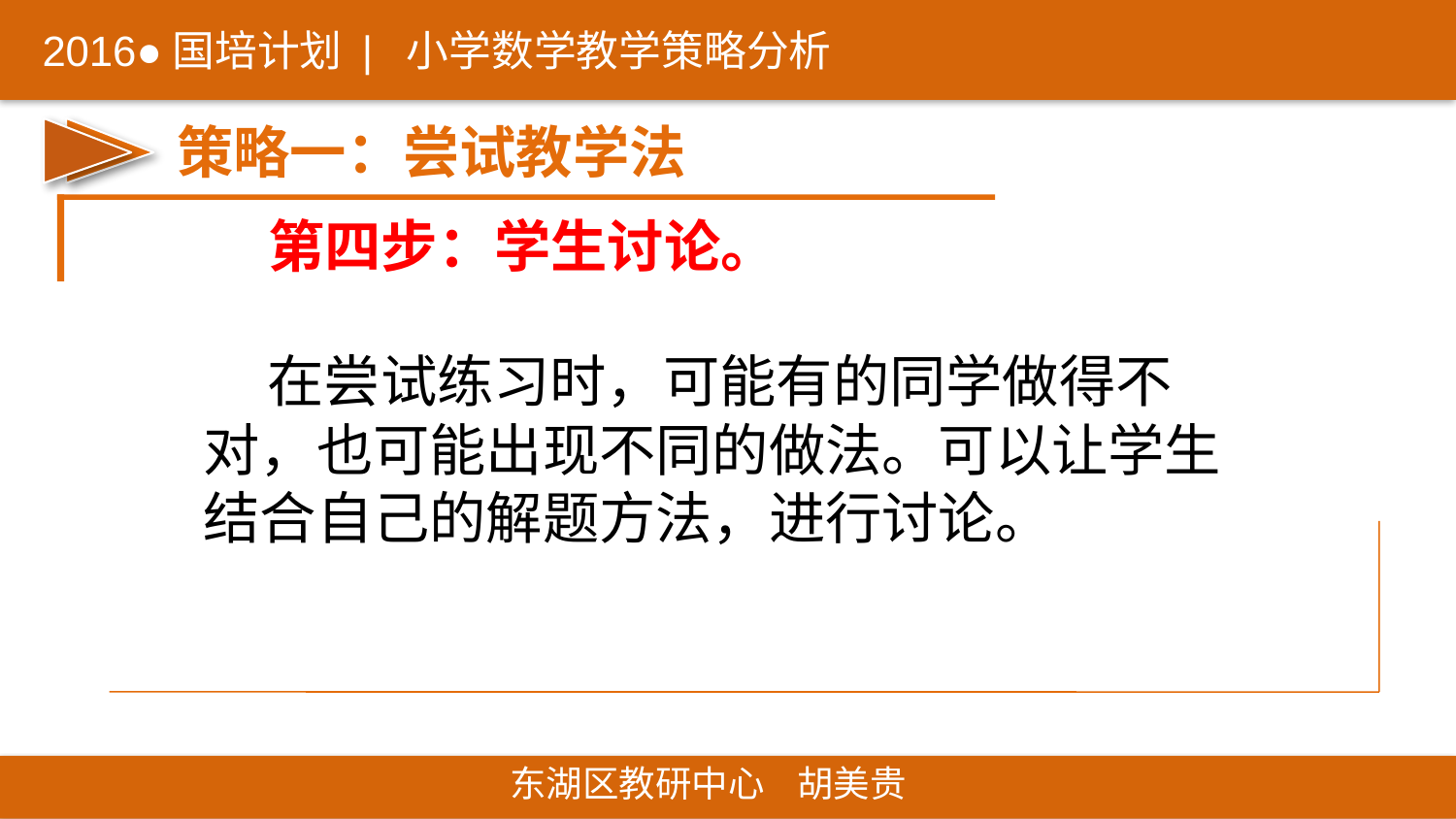

第四步：学生讨论。

    在尝试练习时，可能有的同学做得不对，也可能出现不同的做法。可以让学生结合自己的解题方法，进行讨论。